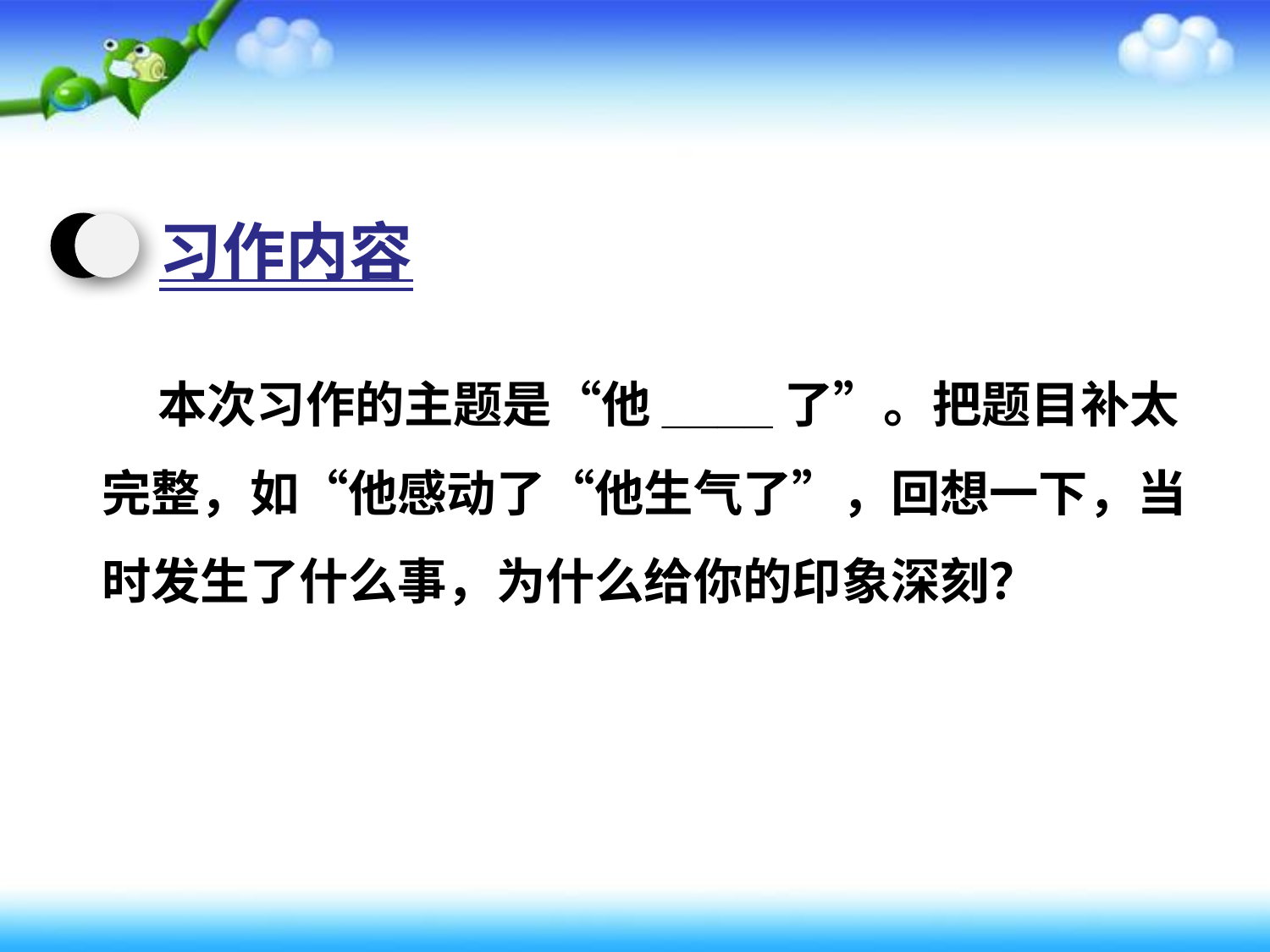

习作内容

    本次习作的主题是“他____了”。把题目补太完整，如“他感动了“他生气了”，回想一下，当时发生了什么事，为什么给你的印象深刻？